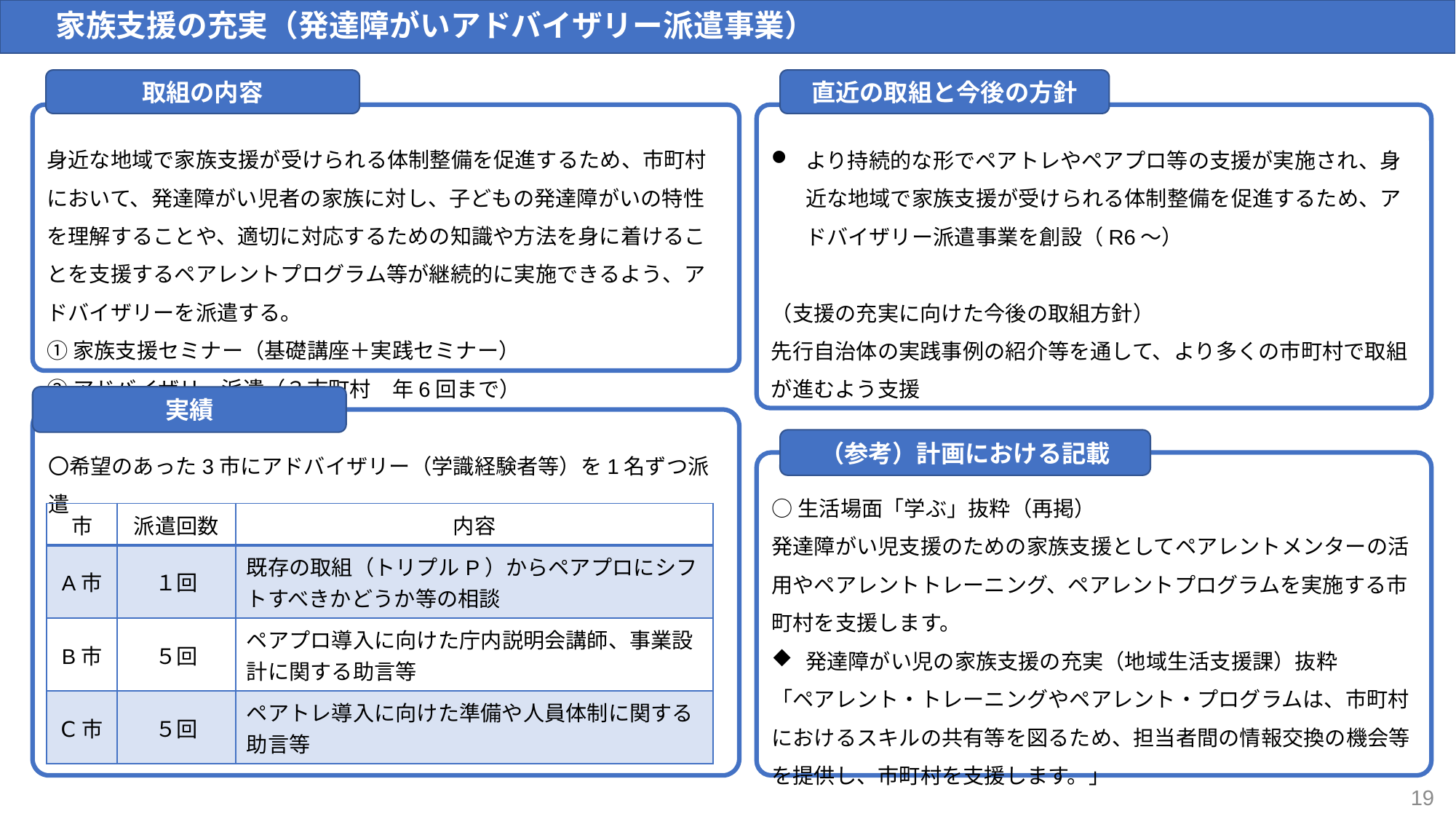

家族支援の充実（発達障がいアドバイザリー派遣事業）
直近の取組と今後の方針
取組の内容
より持続的な形でペアトレやペアプロ等の支援が実施され、身近な地域で家族支援が受けられる体制整備を促進するため、アドバイザリー派遣事業を創設（R6～）

（支援の充実に向けた今後の取組方針）
先行自治体の実践事例の紹介等を通して、より多くの市町村で取組が進むよう支援
身近な地域で家族支援が受けられる体制整備を促進するため、市町村において、発達障がい児者の家族に対し、子どもの発達障がいの特性を理解することや、適切に対応するための知識や方法を身に着けることを支援するペアレントプログラム等が継続的に実施できるよう、アドバイザリーを派遣する。
①家族支援セミナー（基礎講座＋実践セミナー）
②アドバイザリー派遣（３市町村　年6回まで）

実績
〇希望のあった3市にアドバイザリー（学識経験者等）を1名ずつ派遣

（参考）計画における記載
○生活場面「学ぶ」抜粋（再掲）
発達障がい児支援のための家族支援としてペアレントメンターの活用やペアレントトレーニング、ペアレントプログラムを実施する市町村を支援します。
発達障がい児の家族支援の充実（地域生活支援課）抜粋
「ペアレント・トレーニングやペアレント・プログラムは、市町村におけるスキルの共有等を図るため、担当者間の情報交換の機会等を提供し、市町村を支援します。」
| 市 | 派遣回数 | 内容 |
| --- | --- | --- |
| A市 | １回 | 既存の取組（トリプルP）からペアプロにシフトすべきかどうか等の相談 |
| B市 | ５回 | ペアプロ導入に向けた庁内説明会講師、事業設計に関する助言等 |
| Ⅽ市 | ５回 | ペアトレ導入に向けた準備や人員体制に関する助言等 |
19